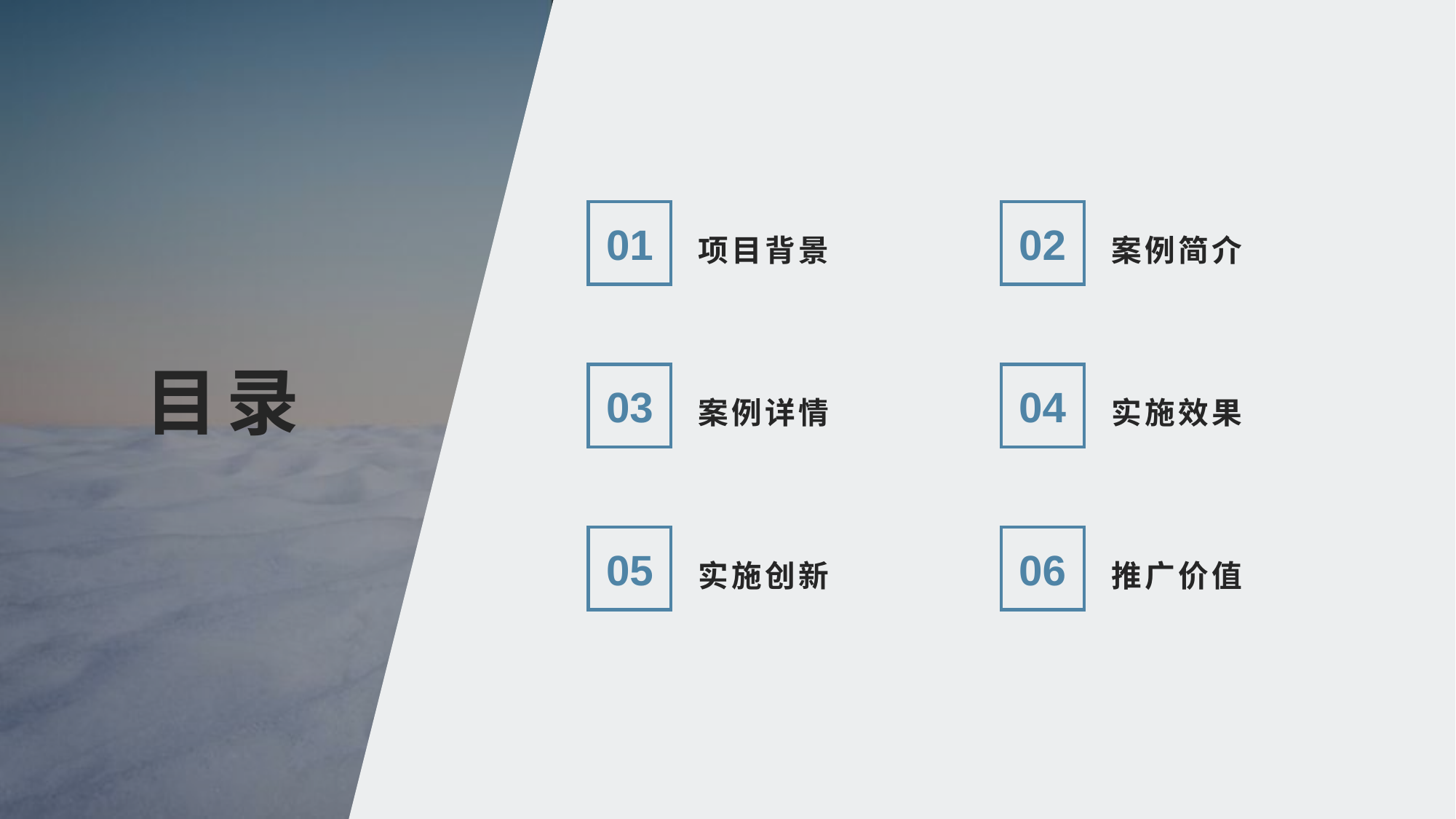

01
02
项目背景
案例简介
目录

03
04
案例详情
实施效果

05
06
实施创新
推广价值